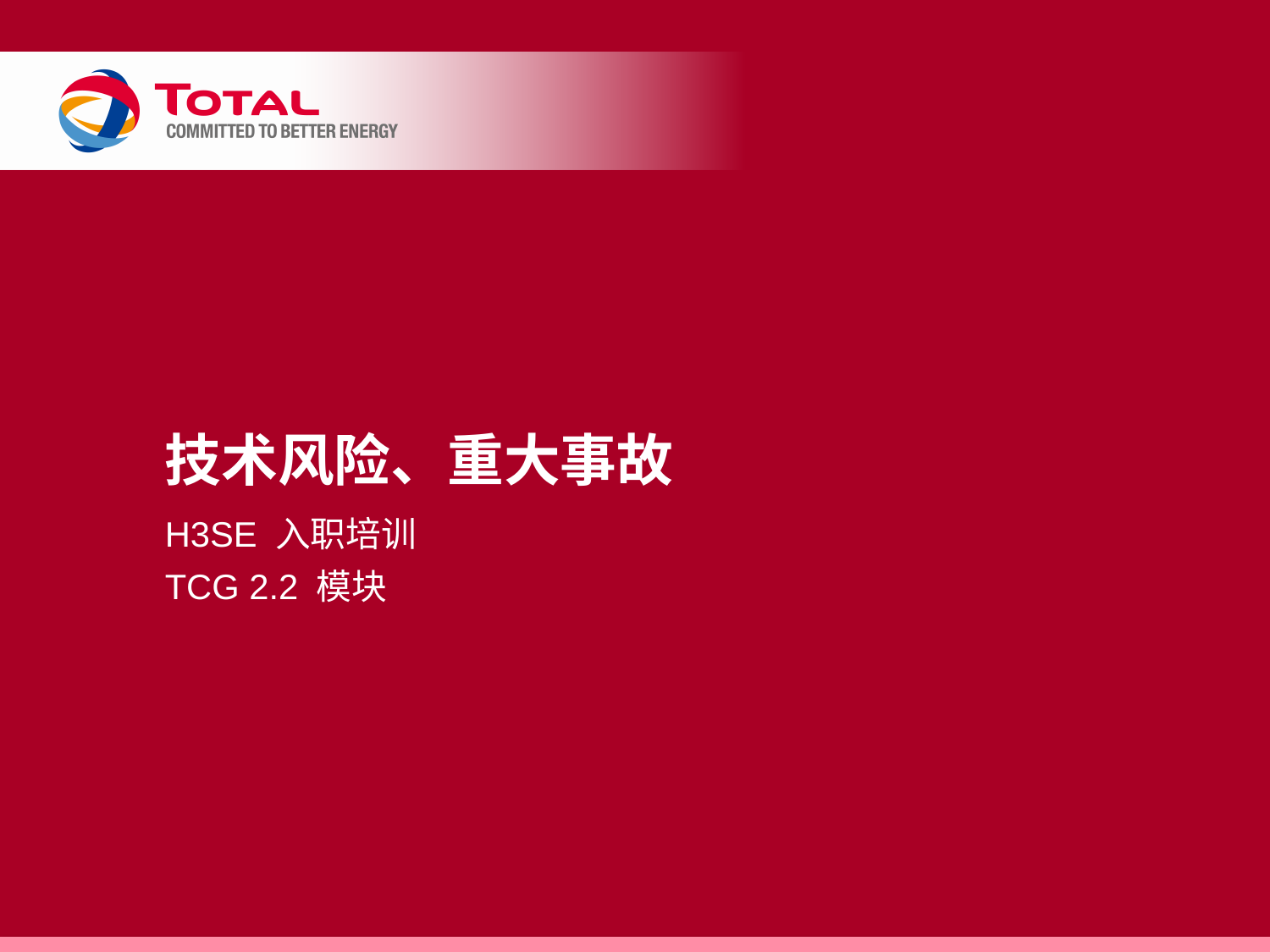

# 技术风险、重大事故

H3SE 入职培训
TCG 2.2 模块